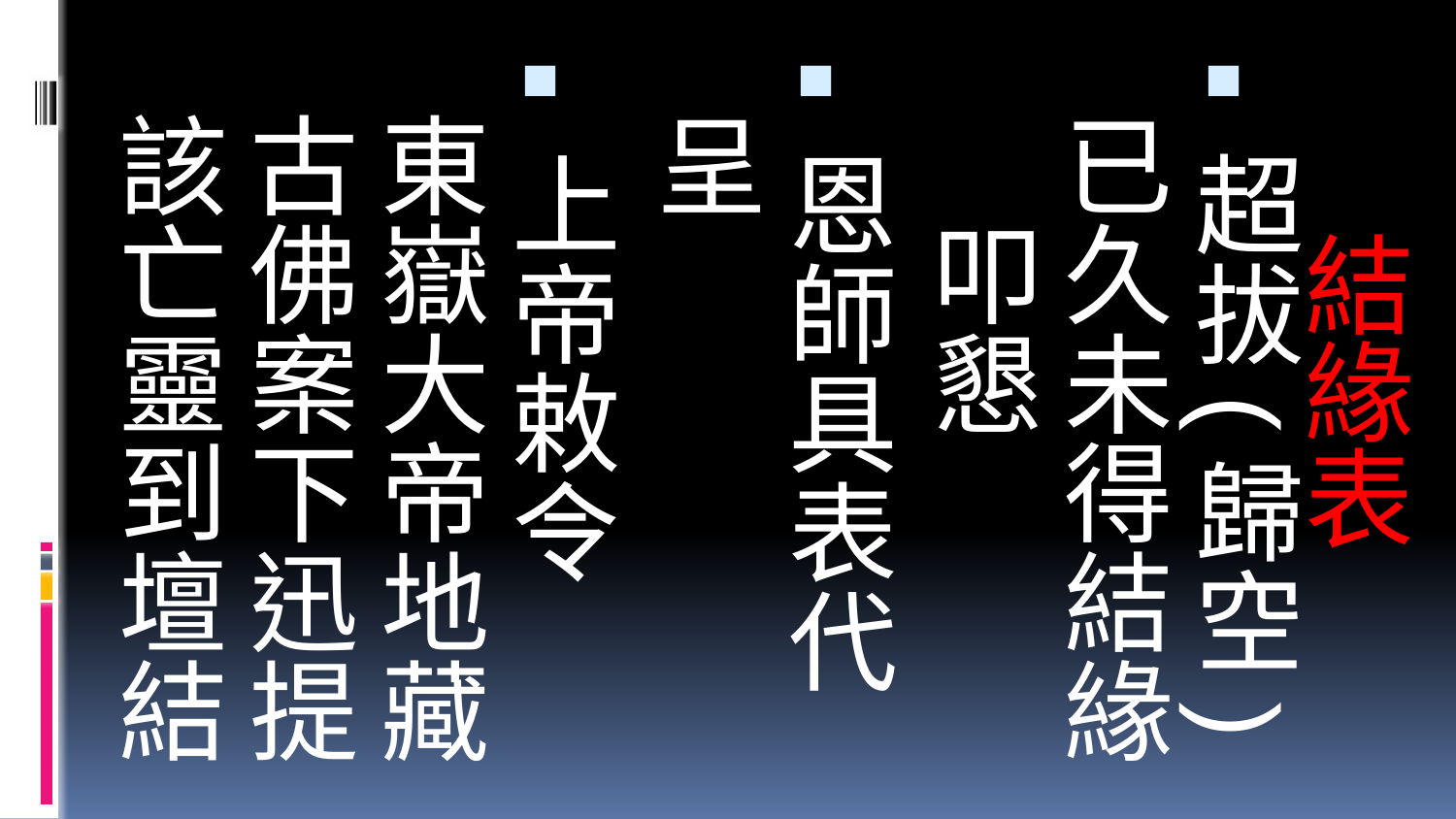

超拔(歸空)已久未得結緣　叩懇
恩師具表代呈
上帝敕令
東嶽大帝地藏古佛案下迅提該亡靈到壇結
# 結緣表